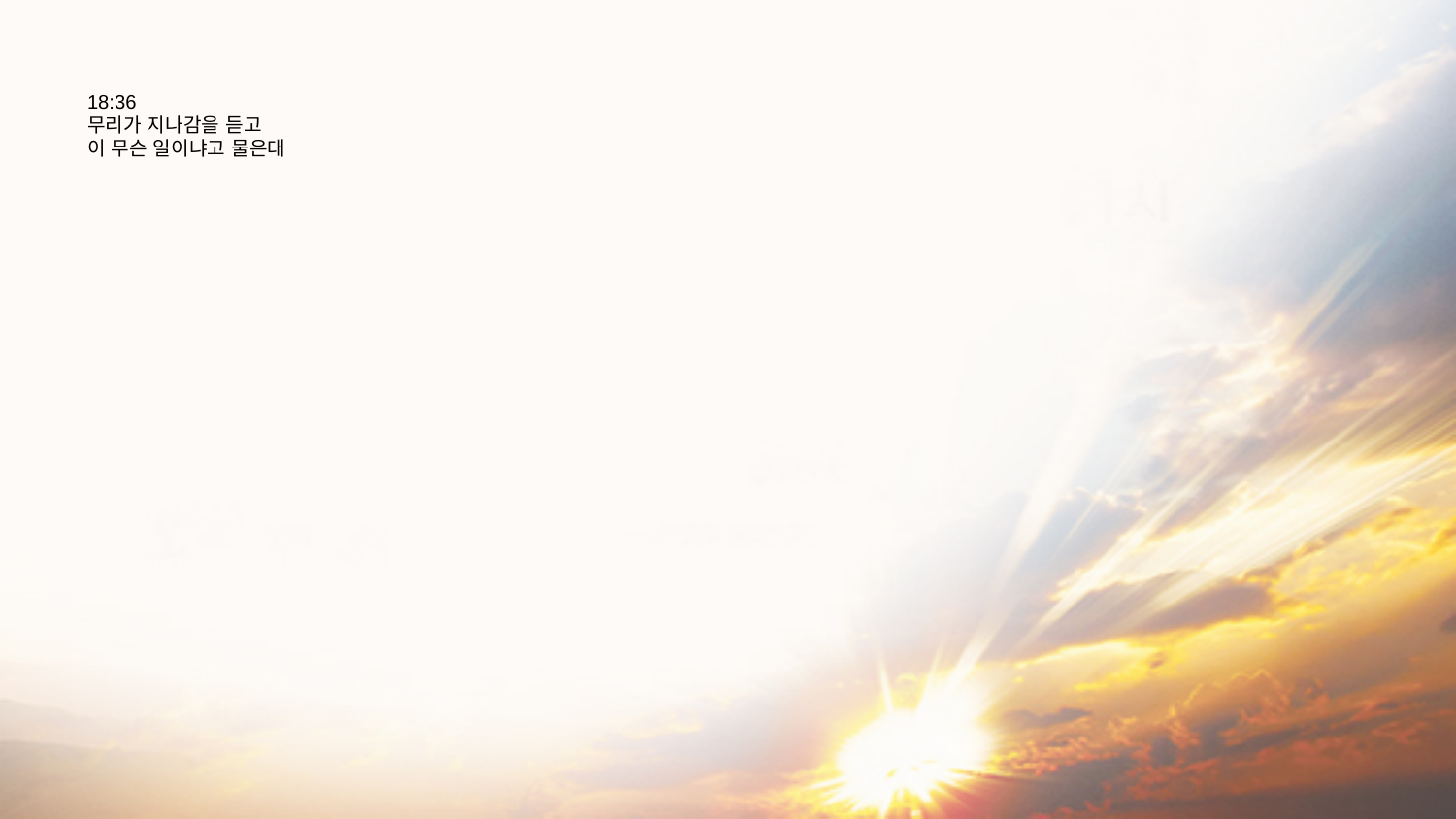

# 18:36 무리가 지나감을 듣고 이 무슨 일이냐고 물은대